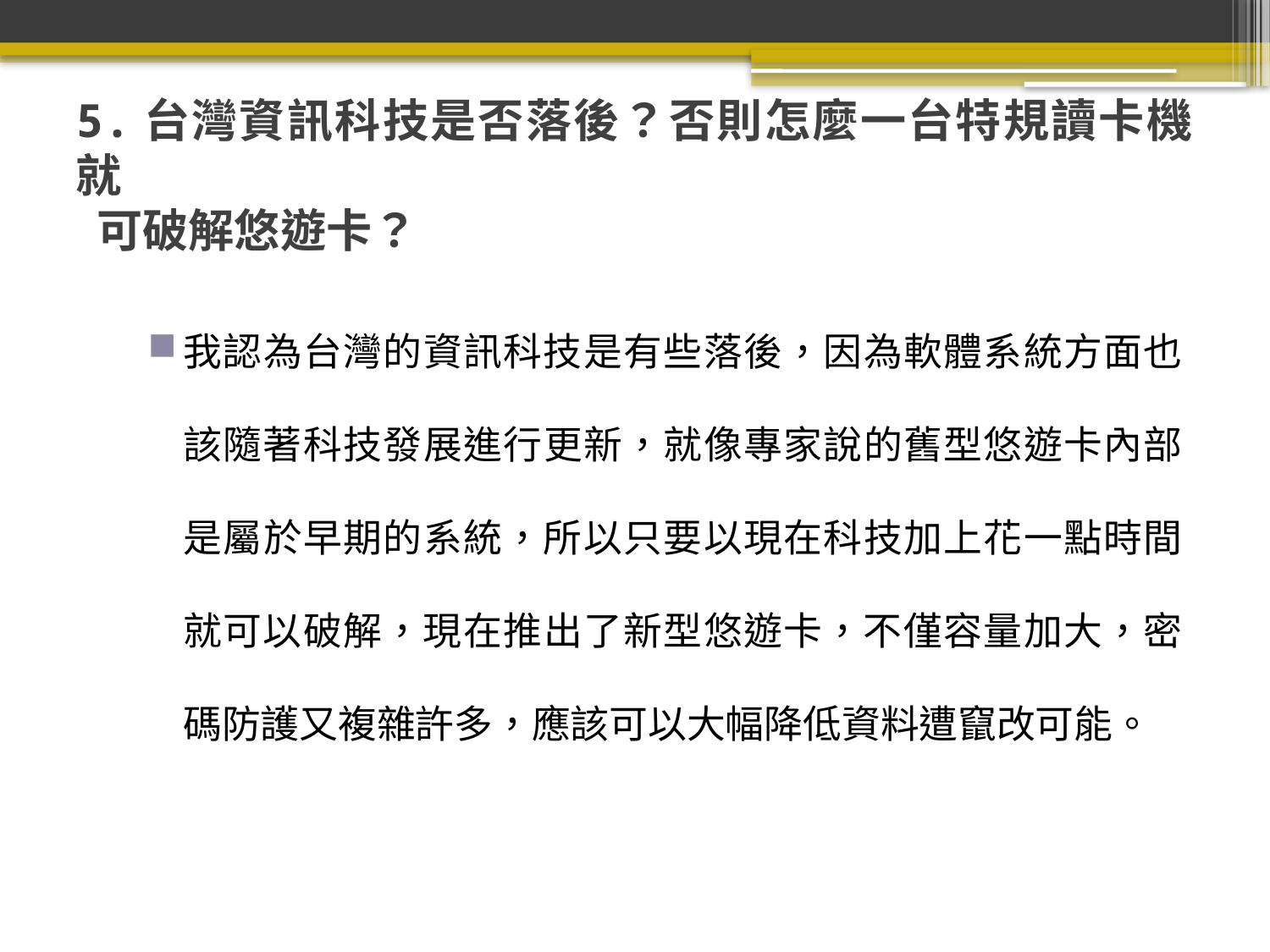

# 5.台灣資訊科技是否落後？否則怎麼一台特規讀卡機就 可破解悠遊卡？
我認為台灣的資訊科技是有些落後，因為軟體系統方面也該隨著科技發展進行更新，就像專家說的舊型悠遊卡內部是屬於早期的系統，所以只要以現在科技加上花一點時間就可以破解，現在推出了新型悠遊卡，不僅容量加大，密碼防護又複雜許多，應該可以大幅降低資料遭竄改可能。